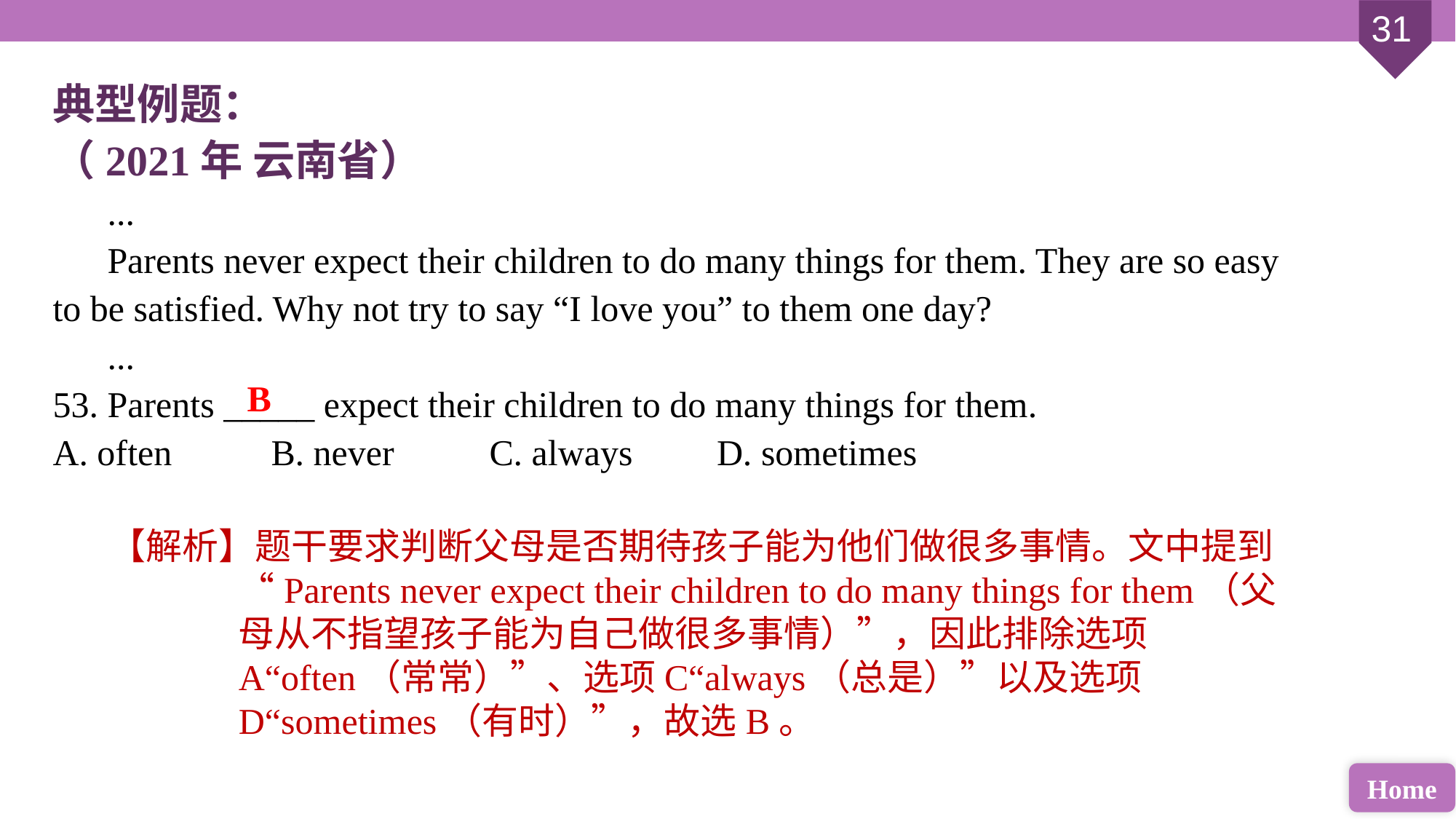

典型例题：
（2021年 云南省）
...
Parents never expect their children to do many things for them. They are so easy to be satisfied. Why not try to say “I love you” to them one day?
...
53. Parents _____ expect their children to do many things for them.
A. often 	B. never 	C. always	 D. sometimes
B
【解析】题干要求判断父母是否期待孩子能为他们做很多事情。文中提到“Parents never expect their children to do many things for them（父母从不指望孩子能为自己做很多事情）”，因此排除选项A“often（常常）”、选项C“always（总是）”以及选项D“sometimes（有时）”，故选B。